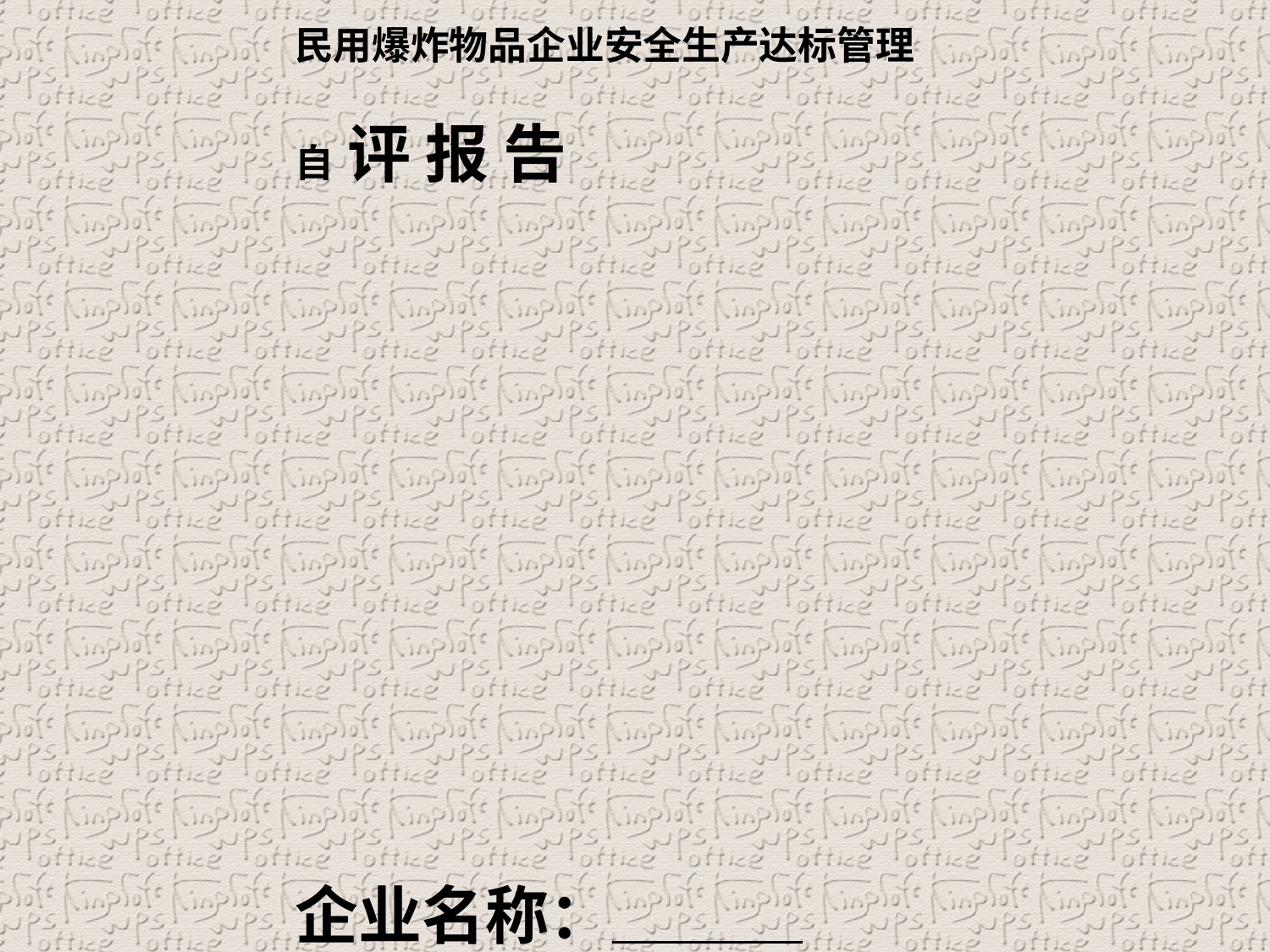

民用爆炸物品企业安全生产达标管理 自 评 报 告         企业名称：                              （盖  章）原有等级：   □A级 □B级 □C级 □D级  评审等级：   □一级 □二级 □三级       评审日期：    年  月  日至    年  月  日